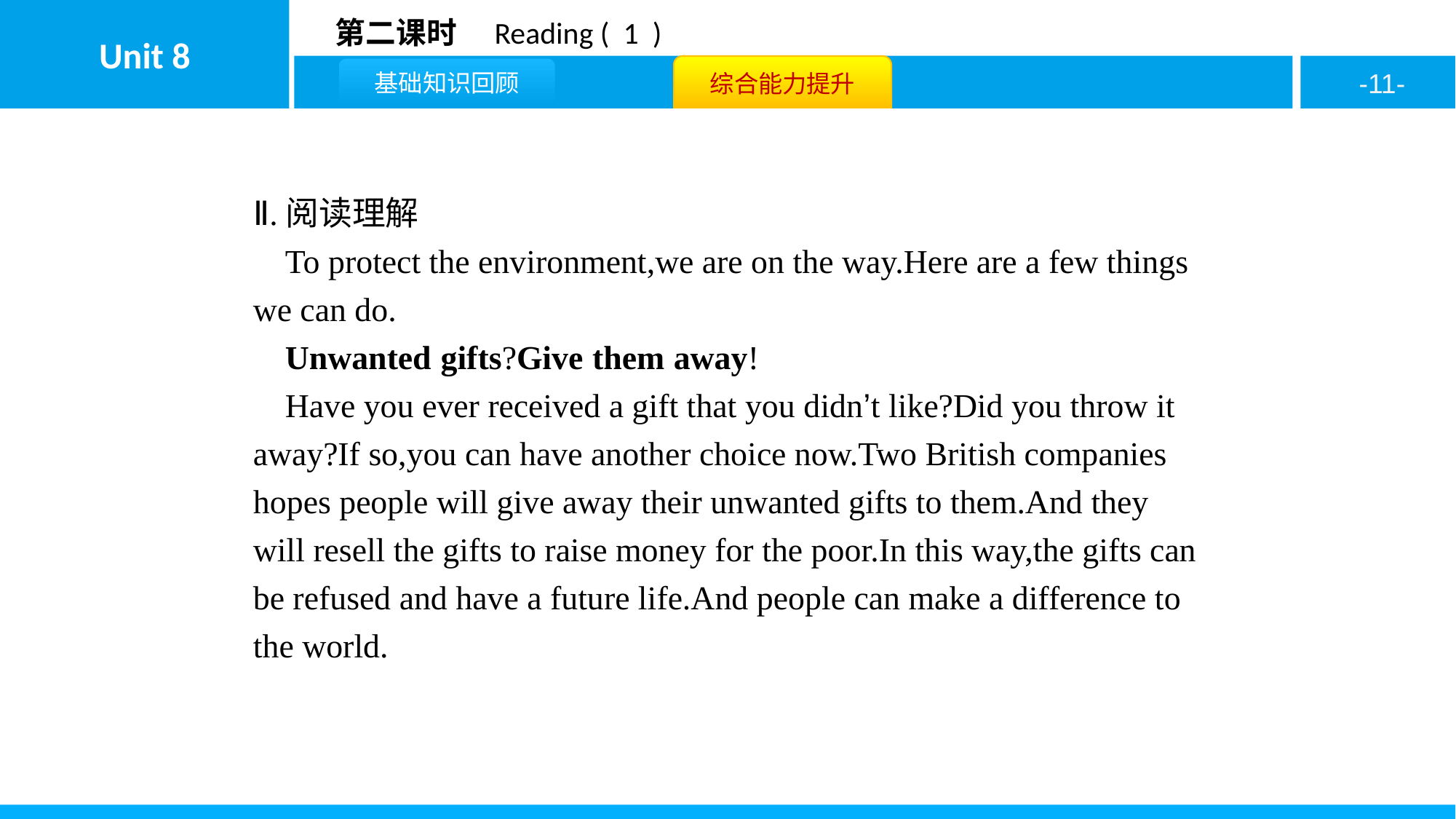

Ⅱ.阅读理解
To protect the environment,we are on the way.Here are a few things we can do.
Unwanted gifts?Give them away!
Have you ever received a gift that you didn’t like?Did you throw it away?If so,you can have another choice now.Two British companies hopes people will give away their unwanted gifts to them.And they will resell the gifts to raise money for the poor.In this way,the gifts can be refused and have a future life.And people can make a difference to the world.